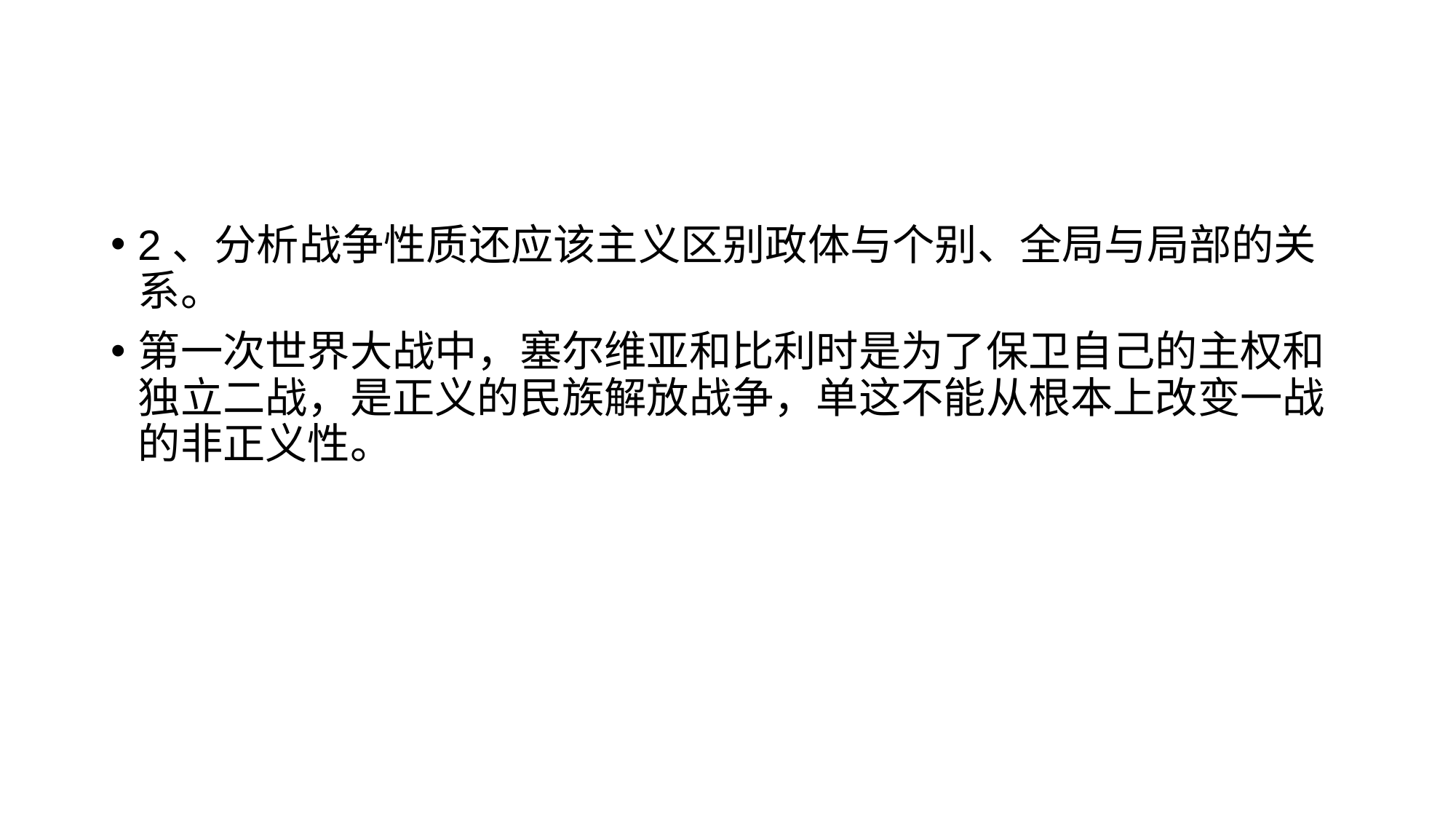

#
2、分析战争性质还应该主义区别政体与个别、全局与局部的关系。
第一次世界大战中，塞尔维亚和比利时是为了保卫自己的主权和独立二战，是正义的民族解放战争，单这不能从根本上改变一战的非正义性。